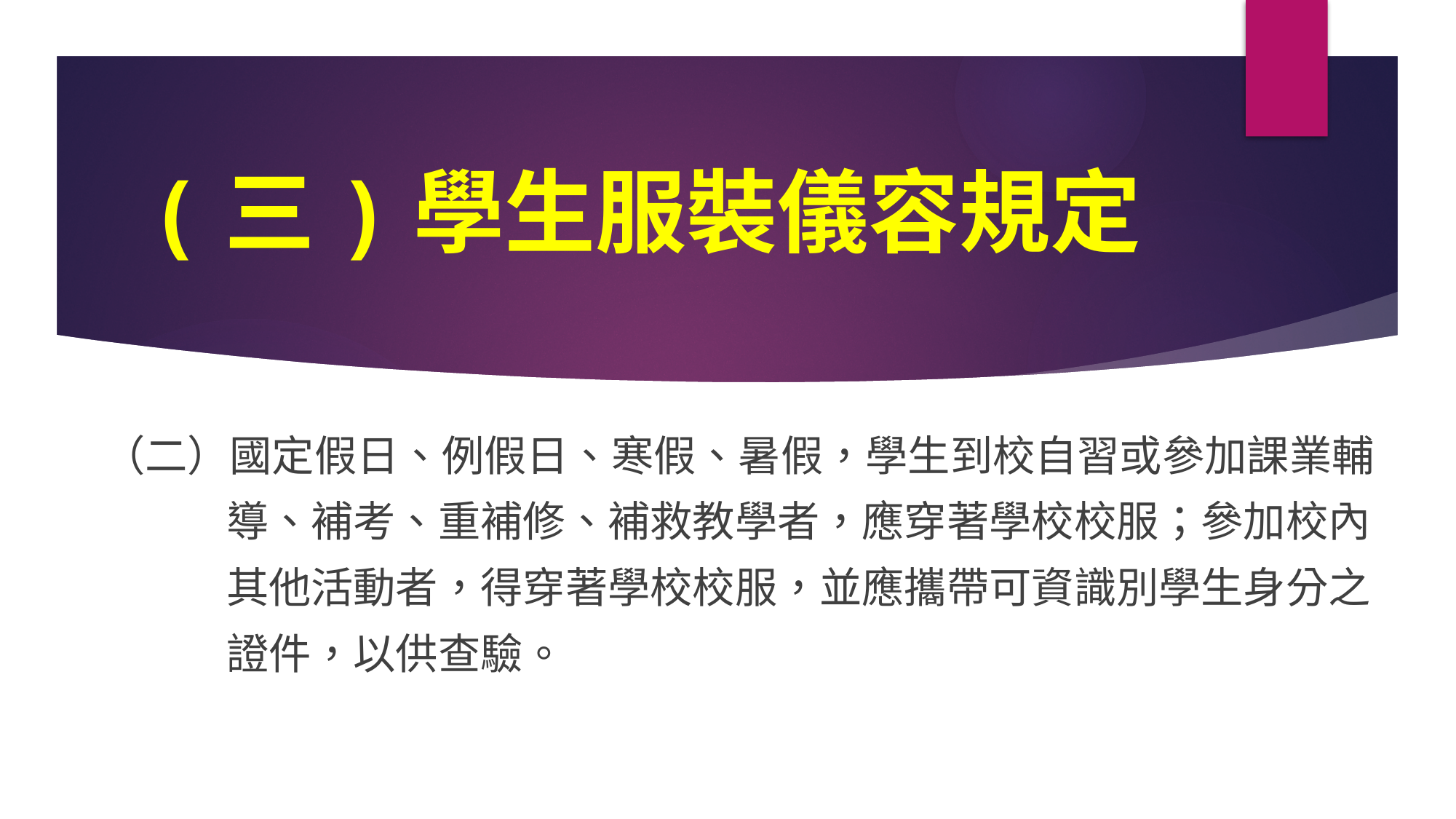

# (三)學生服裝儀容規定
（二）國定假日、例假日、寒假、暑假，學生到校自習或參加課業輔
            導、補考、重補修、補救教學者，應穿著學校校服；參加校內
            其他活動者，得穿著學校校服，並應攜帶可資識別學生身分之
            證件，以供查驗。